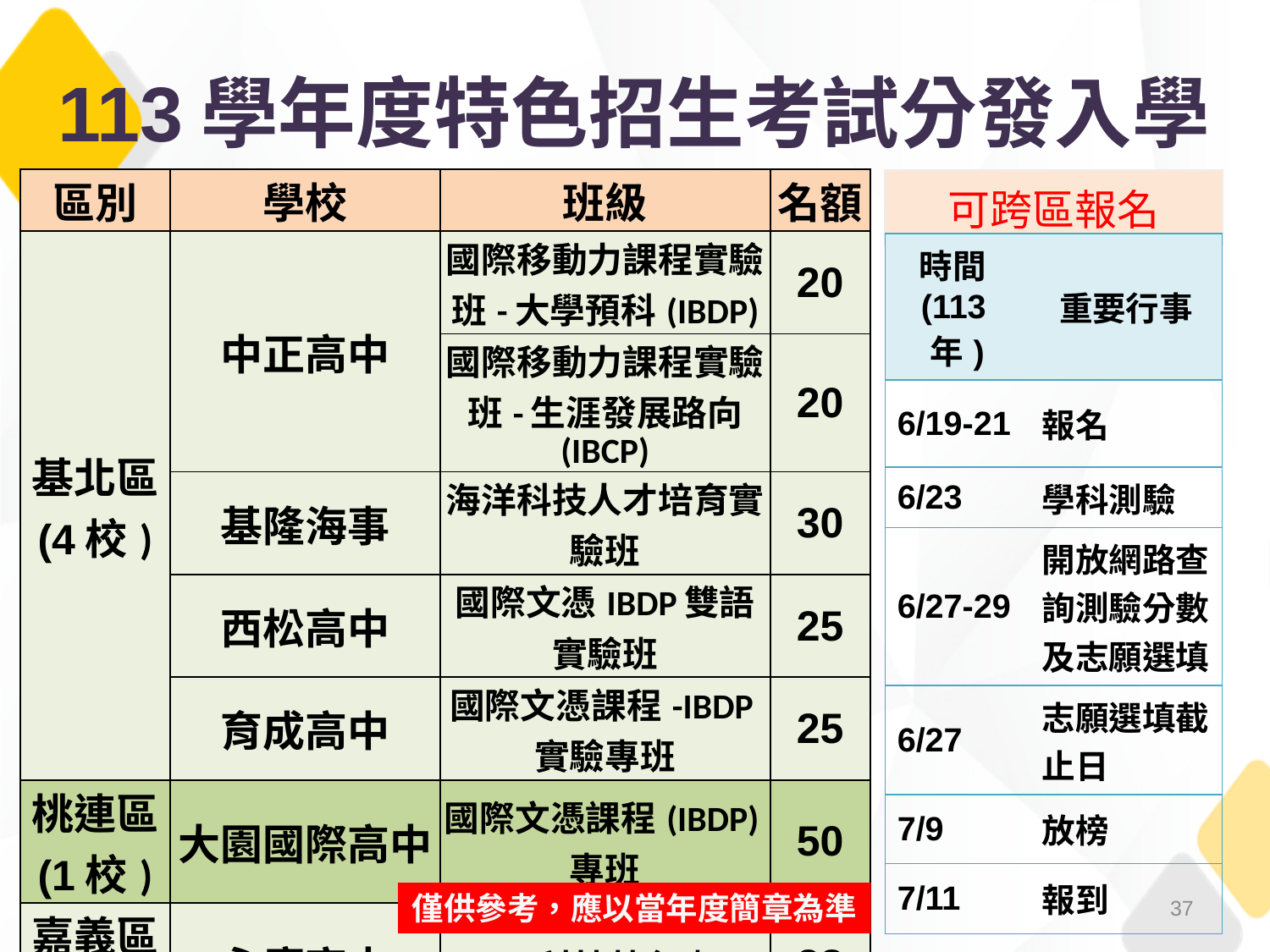

113學年度特色招生考試分發入學
| 區別 | 學校 | 班級 | 名額 |
| --- | --- | --- | --- |
| 基北區 (4校) | 中正高中 | 國際移動力課程實驗班-大學預科(IBDP) | 20 |
|  |  | 國際移動力課程實驗班-生涯發展路向 (IBCP) | 20 |
|  | 基隆海事 | 海洋科技人才培育實驗班 | 30 |
|  | 西松高中 | 國際文憑IBDP雙語實驗班 | 25 |
|  | 育成高中 | 國際文憑課程-IBDP實驗專班 | 25 |
| 桃連區 (1校) | 大園國際高中 | 國際文憑課程(IBDP)專班 | 50 |
| 嘉義區 (1校) | 永慶高中 | AI科技特色班 | 28 |
| 可跨區報名 |
| --- |
| 時間(113年) | 重要行事 |
| --- | --- |
| 6/19-21 | 報名 |
| 6/23 | 學科測驗 |
| 6/27-29 | 開放網路查詢測驗分數及志願選填 |
| 6/27 | 志願選填截止日 |
| 7/9 | 放榜 |
| 7/11 | 報到 |
37
僅供參考，應以當年度簡章為準